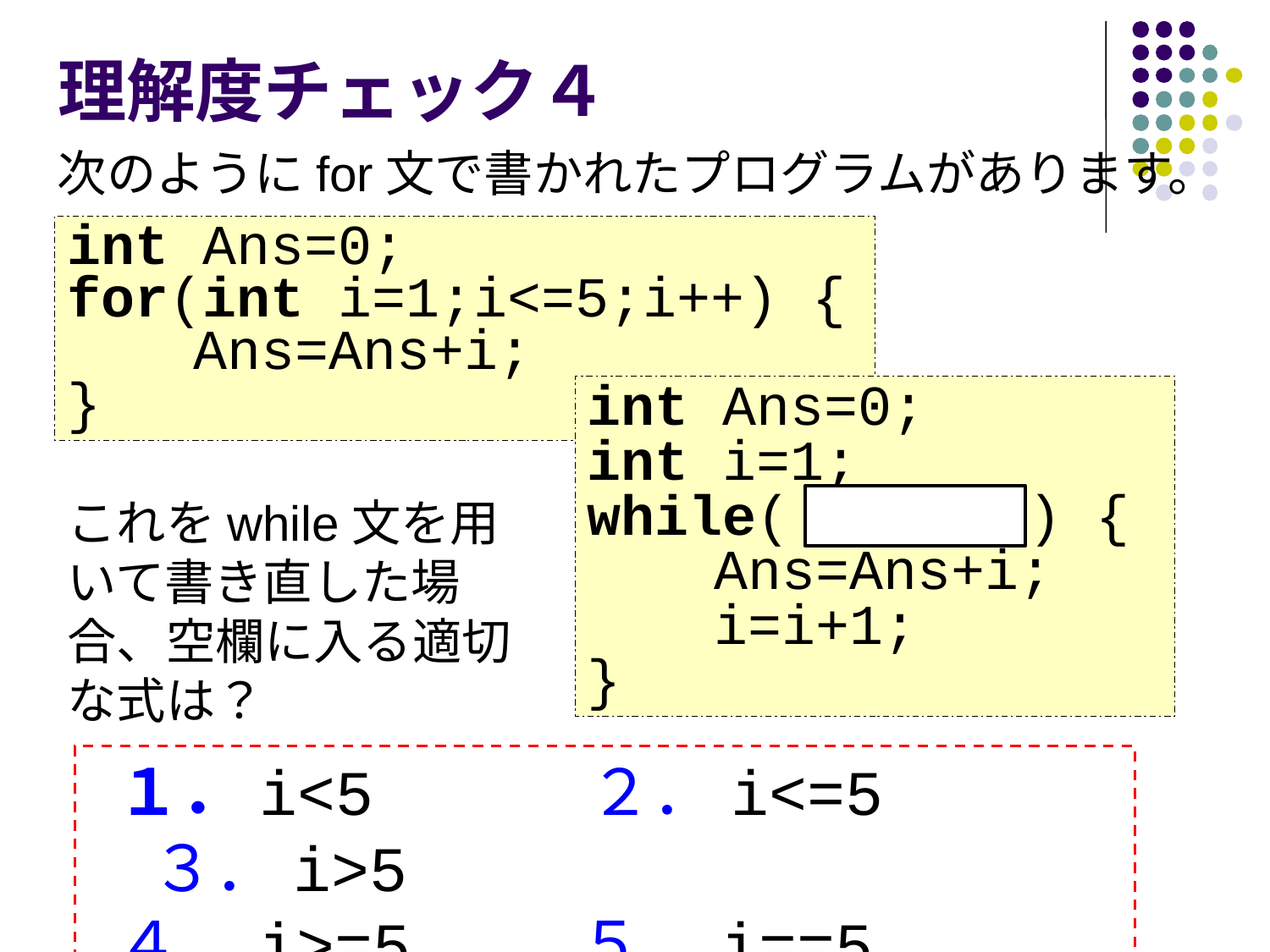

# 理解度チェック４
次のようにfor文で書かれたプログラムがあります。
int Ans=0;
for(int i=1;i<=5;i++) {
　　Ans=Ans+i;
}
int Ans=0;
int i=1;
while( ***** ) {
　　Ans=Ans+i;
　　i=i+1;
}
これをwhile文を用いて書き直した場合、空欄に入る適切な式は？

 １．i<5   　   ２．i<=5  　 ３．i>5
 ４．i>=5    ５．i==5